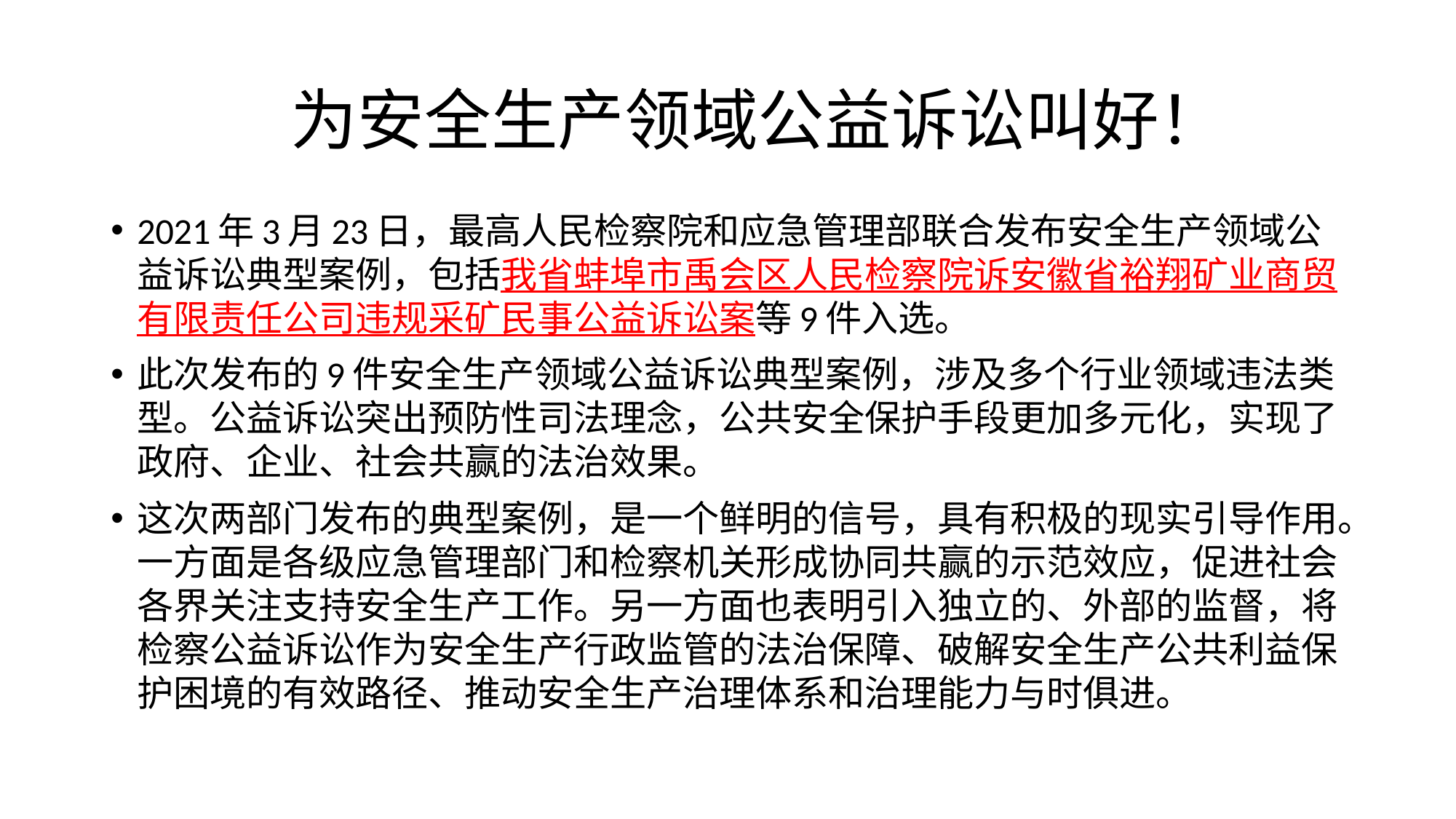

# 为安全生产领域公益诉讼叫好！
2021年3月23日，最高人民检察院和应急管理部联合发布安全生产领域公益诉讼典型案例，包括我省蚌埠市禹会区人民检察院诉安徽省裕翔矿业商贸有限责任公司违规采矿民事公益诉讼案等9件入选。
此次发布的9件安全生产领域公益诉讼典型案例，涉及多个行业领域违法类型。公益诉讼突出预防性司法理念，公共安全保护手段更加多元化，实现了政府、企业、社会共赢的法治效果。
这次两部门发布的典型案例，是一个鲜明的信号，具有积极的现实引导作用。一方面是各级应急管理部门和检察机关形成协同共赢的示范效应，促进社会各界关注支持安全生产工作。另一方面也表明引入独立的、外部的监督，将检察公益诉讼作为安全生产行政监管的法治保障、破解安全生产公共利益保护困境的有效路径、推动安全生产治理体系和治理能力与时俱进。
139